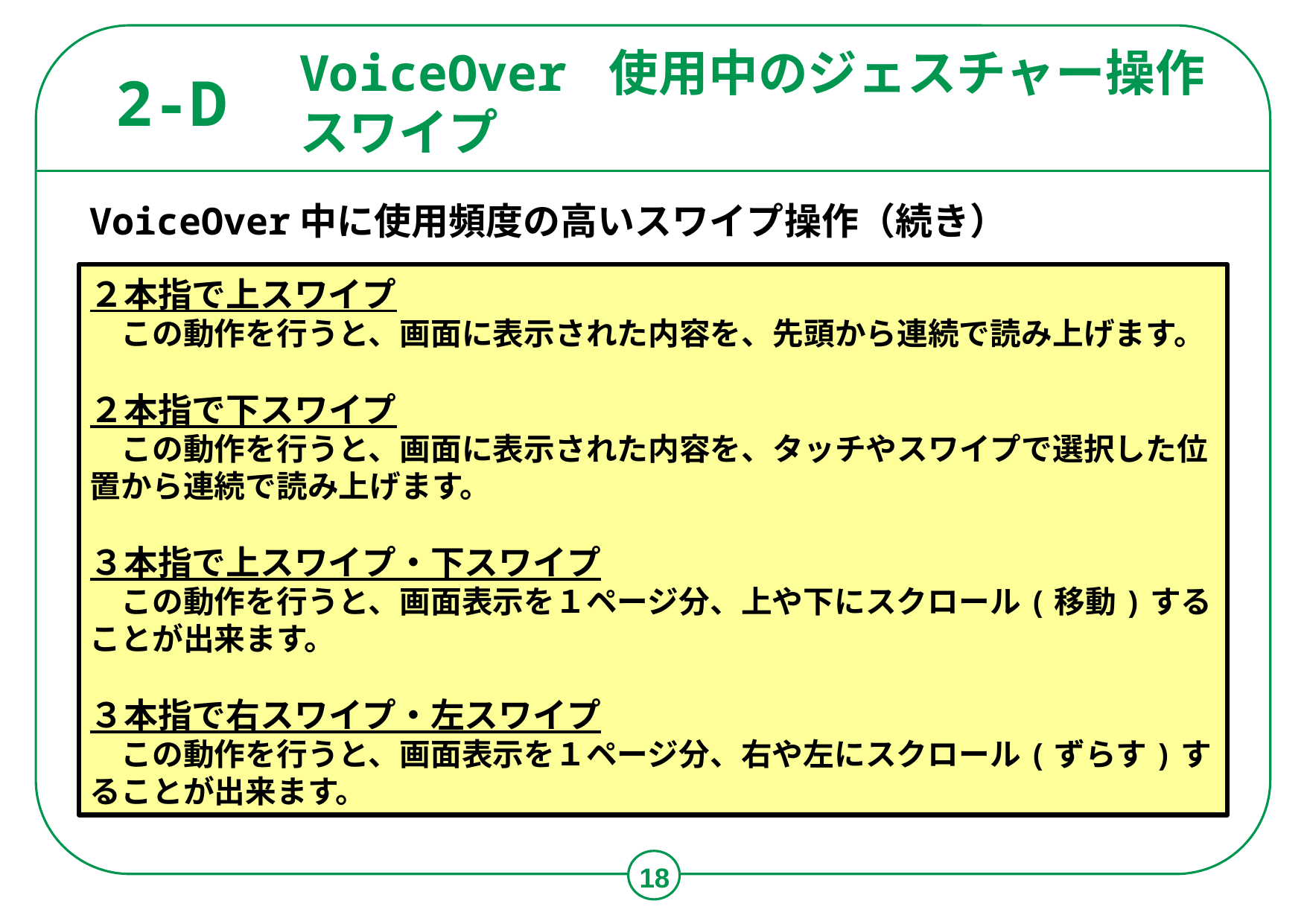

VoiceOver 使用中のジェスチャー操作
スワイプ
2-D
VoiceOver中に使用頻度の高いスワイプ操作（続き）
２本指で上スワイプ
　この動作を行うと、画面に表示された内容を、先頭から連続で読み上げます。​

２本指で下スワイプ
　この動作を行うと、画面に表示された内容を、タッチやスワイプで選択した位置から連続で読み上げます。​

３本指で上スワイプ・下スワイプ​
　この動作を行うと、画面表示を１ページ分、上や下にスクロール(移動)することが出来ます。​

３本指で右スワイプ・左スワイプ
　この動作を行うと、画面表示を１ページ分、右や左にスクロール(ずらす)することが出来ます。​